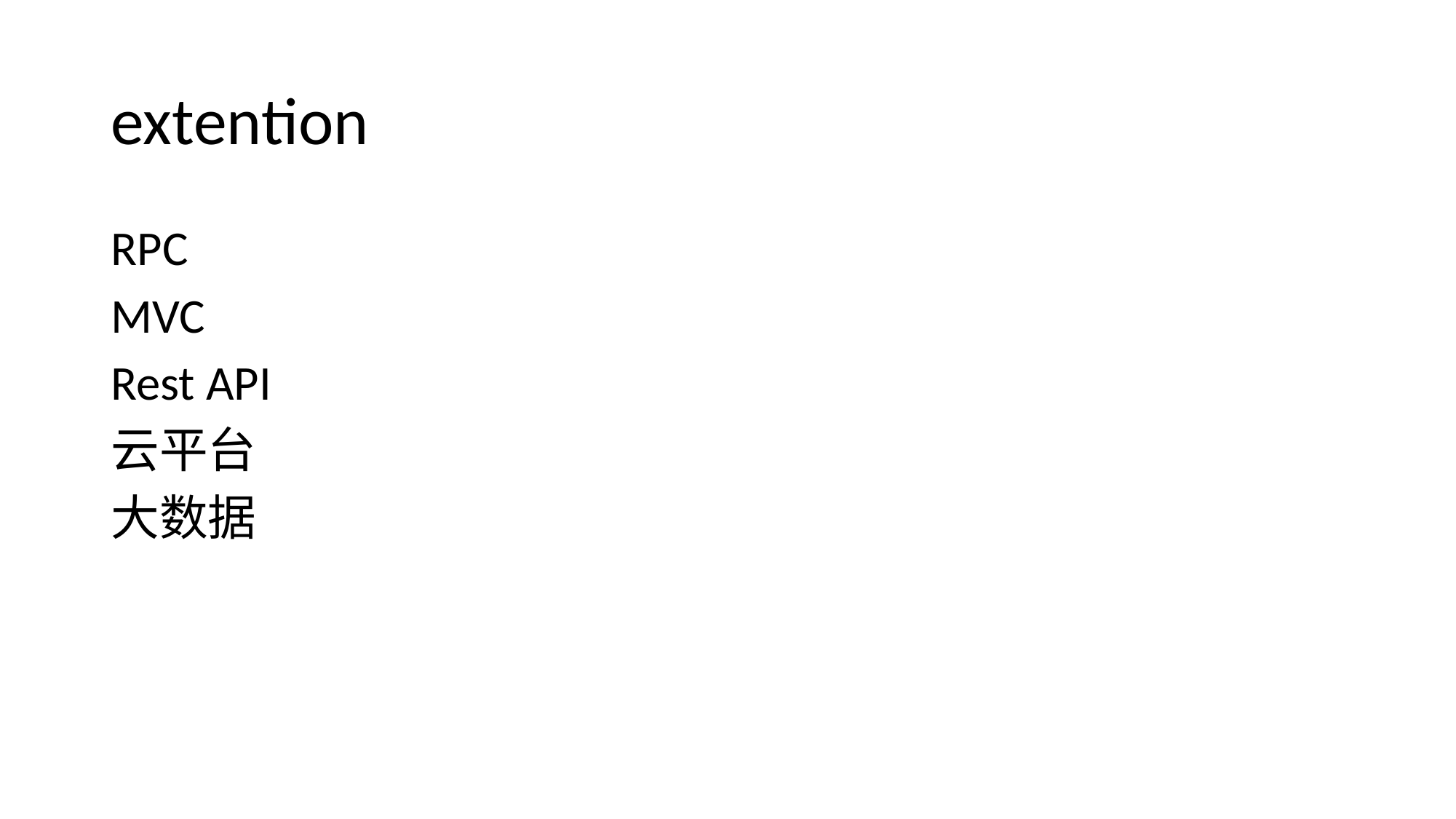

# extention
RPC
MVC
Rest API
云平台
大数据